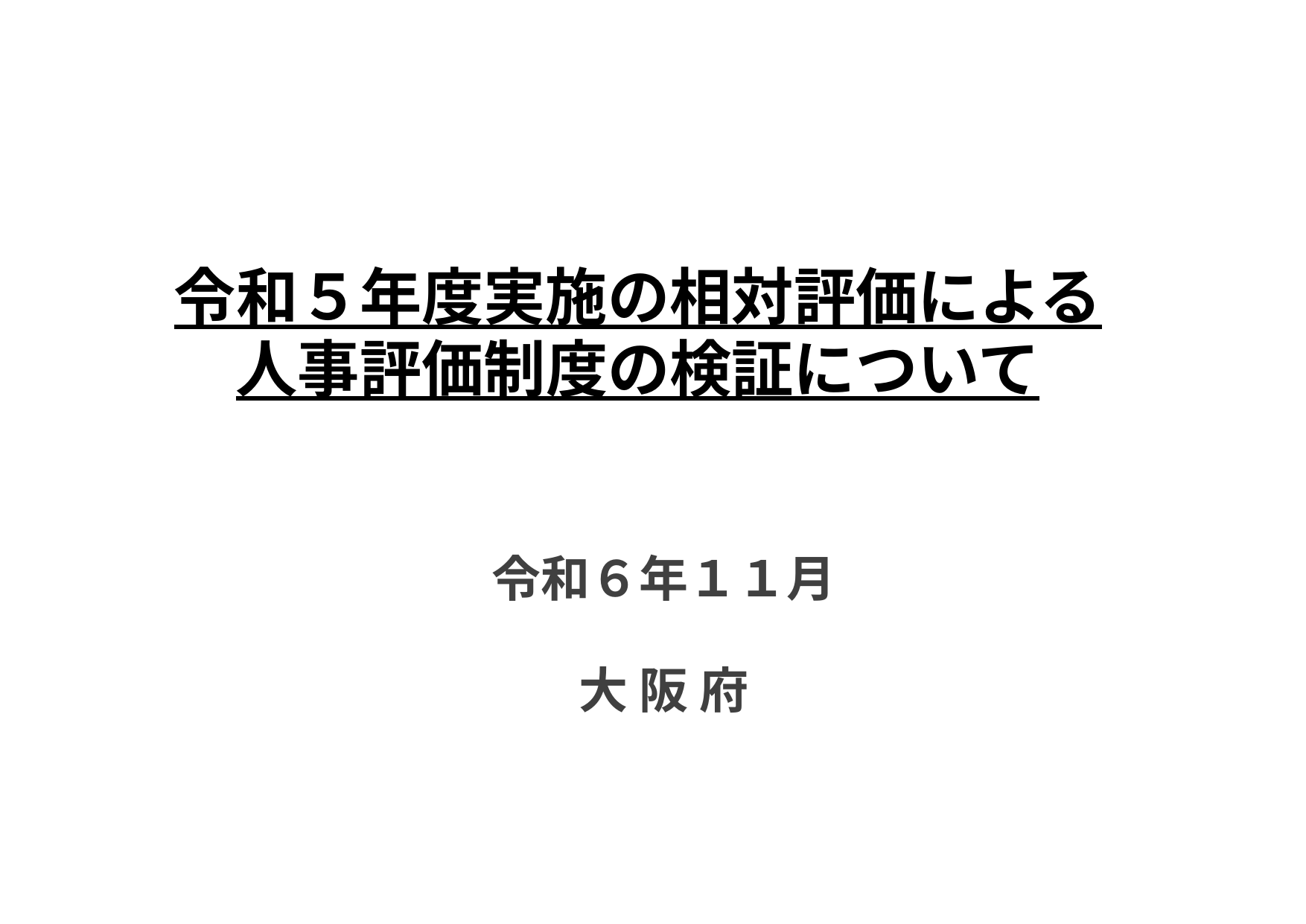

# 令和５年度実施の相対評価による 人事評価制度の検証について
令和６年１１月

大 阪 府